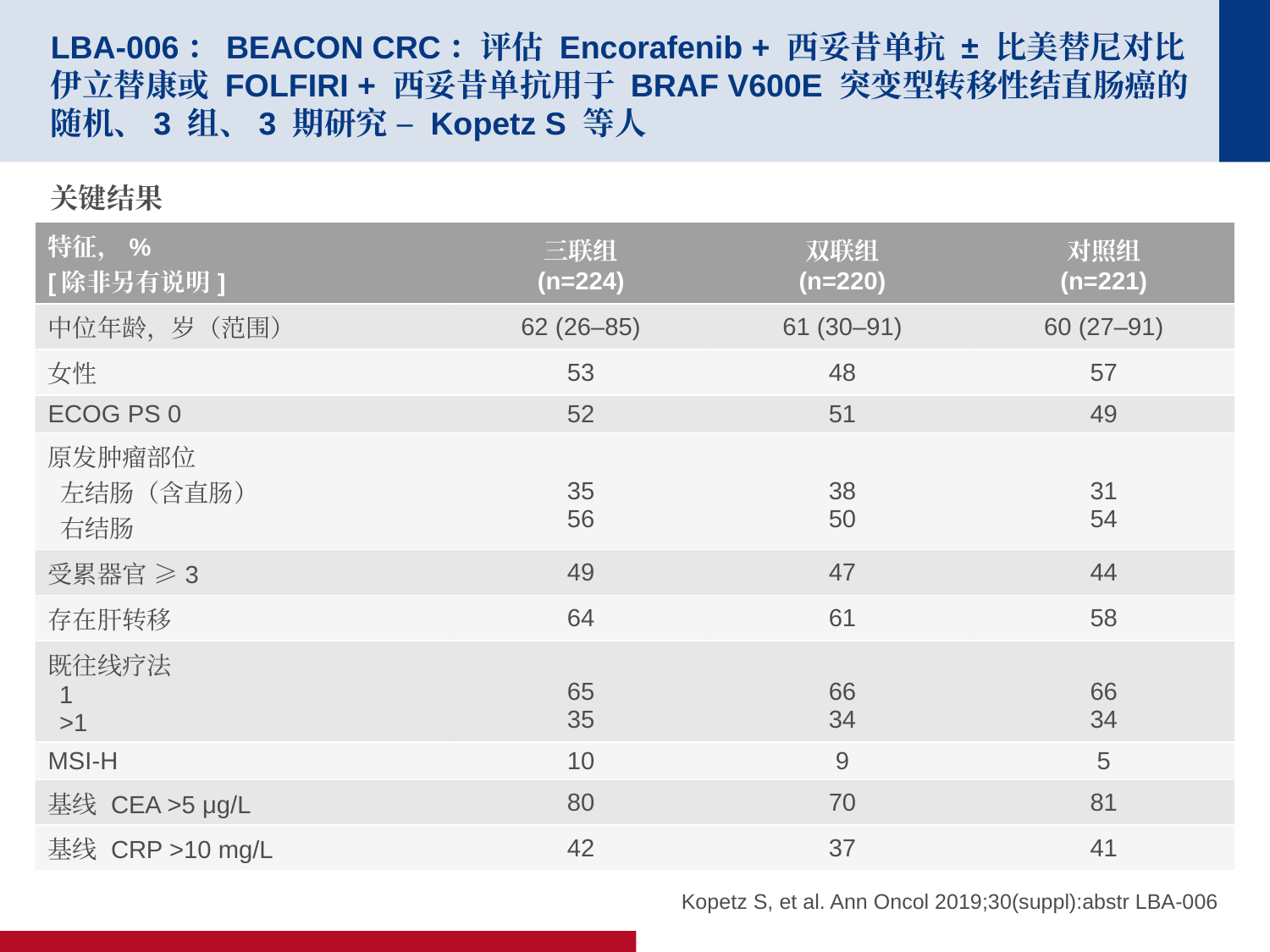

# LBA-006：BEACON CRC：评估 Encorafenib + 西妥昔单抗 ± 比美替尼对比伊立替康或 FOLFIRI + 西妥昔单抗用于 BRAF V600E 突变型转移性结直肠癌的随机、3 组、3 期研究 – Kopetz S 等人
关键结果

| 特征，% [除非另有说明] | 三联组 (n=224) | 双联组 (n=220) | 对照组 (n=221) |
| --- | --- | --- | --- |
| 中位年龄，岁（范围） | 62 (26–85) | 61 (30–91) | 60 (27–91) |
| 女性 | 53 | 48 | 57 |
| ECOG PS 0 | 52 | 51 | 49 |
| 原发肿瘤部位 左结肠（含直肠） 右结肠 | 35 56 | 38 50 | 31 54 |
| 受累器官 ≥3 | 49 | 47 | 44 |
| 存在肝转移 | 64 | 61 | 58 |
| 既往线疗法 1 >1 | 65 35 | 66 34 | 66 34 |
| MSI-H | 10 | 9 | 5 |
| 基线 CEA >5 μg/L | 80 | 70 | 81 |
| 基线 CRP >10 mg/L | 42 | 37 | 41 |
Kopetz S, et al. Ann Oncol 2019;30(suppl):abstr LBA-006